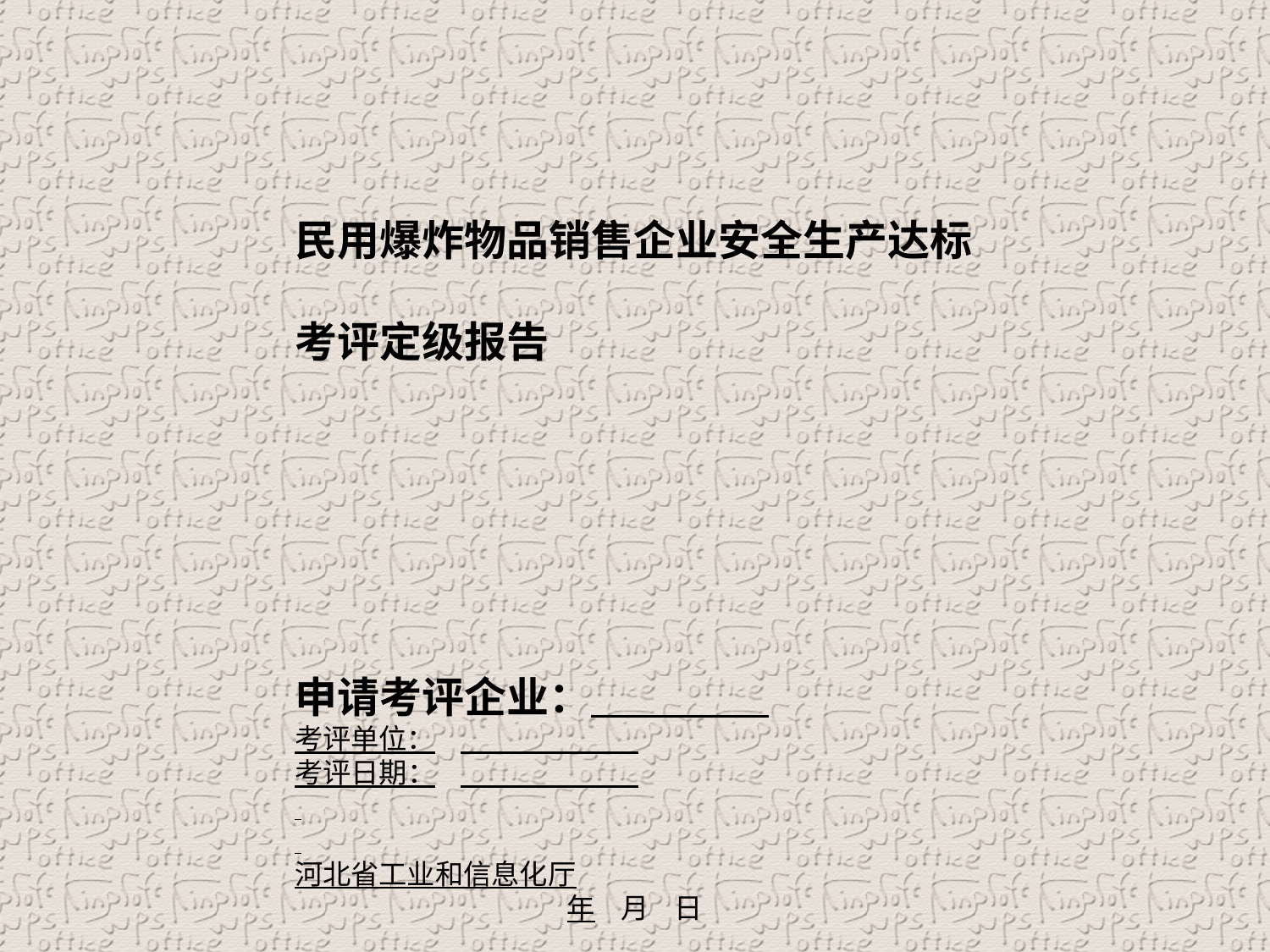

民用爆炸物品销售企业安全生产达标 考评定级报告      申请考评企业：                            考评单位：                                考评日期：                                  河北省工业和信息化厅年    月    日